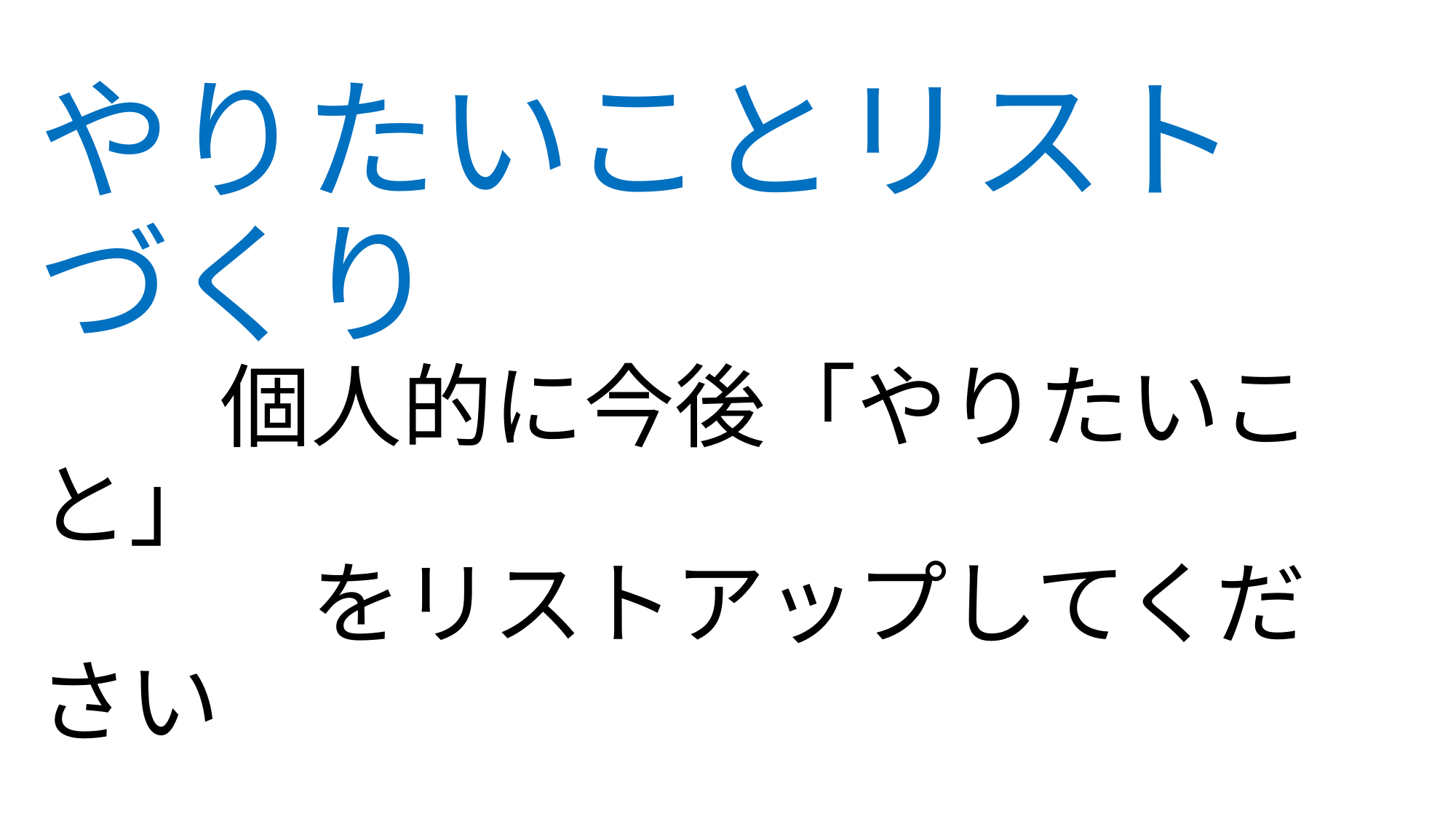

# やりたいことリストづくり 　　個人的に今後「やりたいこと」 　　　をリストアップしてください